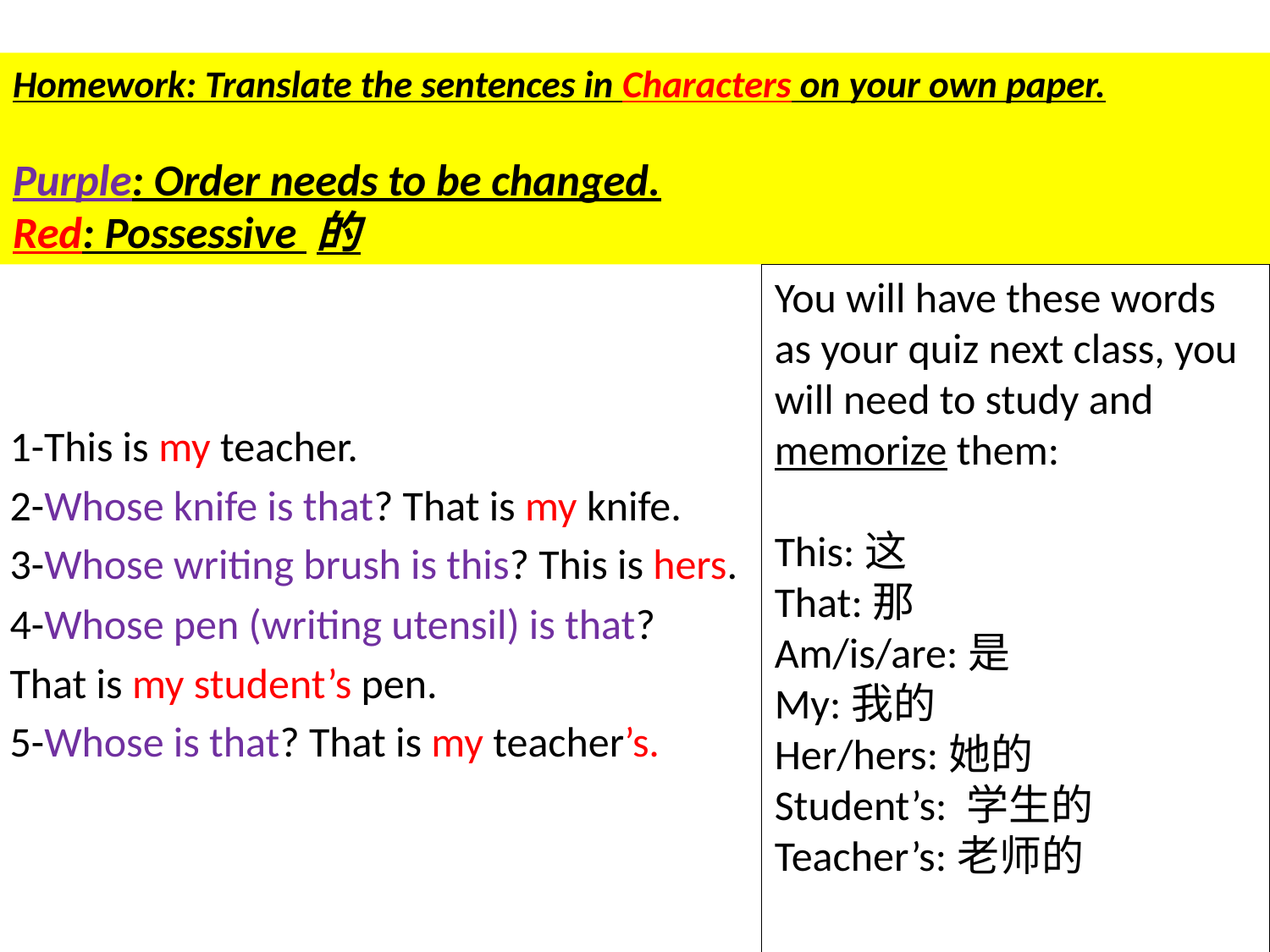

# Homework: Translate the sentences in Characters on your own paper. Purple: Order needs to be changed. Red: Possessive 的
You will have these words as your quiz next class, you will need to study and memorize them:

This:这
That:那
Am/is/are:是
My:我的
Her/hers:她的
Student’s: 学生的
Teacher’s:老师的

1-This is my teacher.
2-Whose knife is that? That is my knife.
3-Whose writing brush is this? This is hers.
4-Whose pen (writing utensil) is that?
That is my student’s pen.
5-Whose is that? That is my teacher’s.